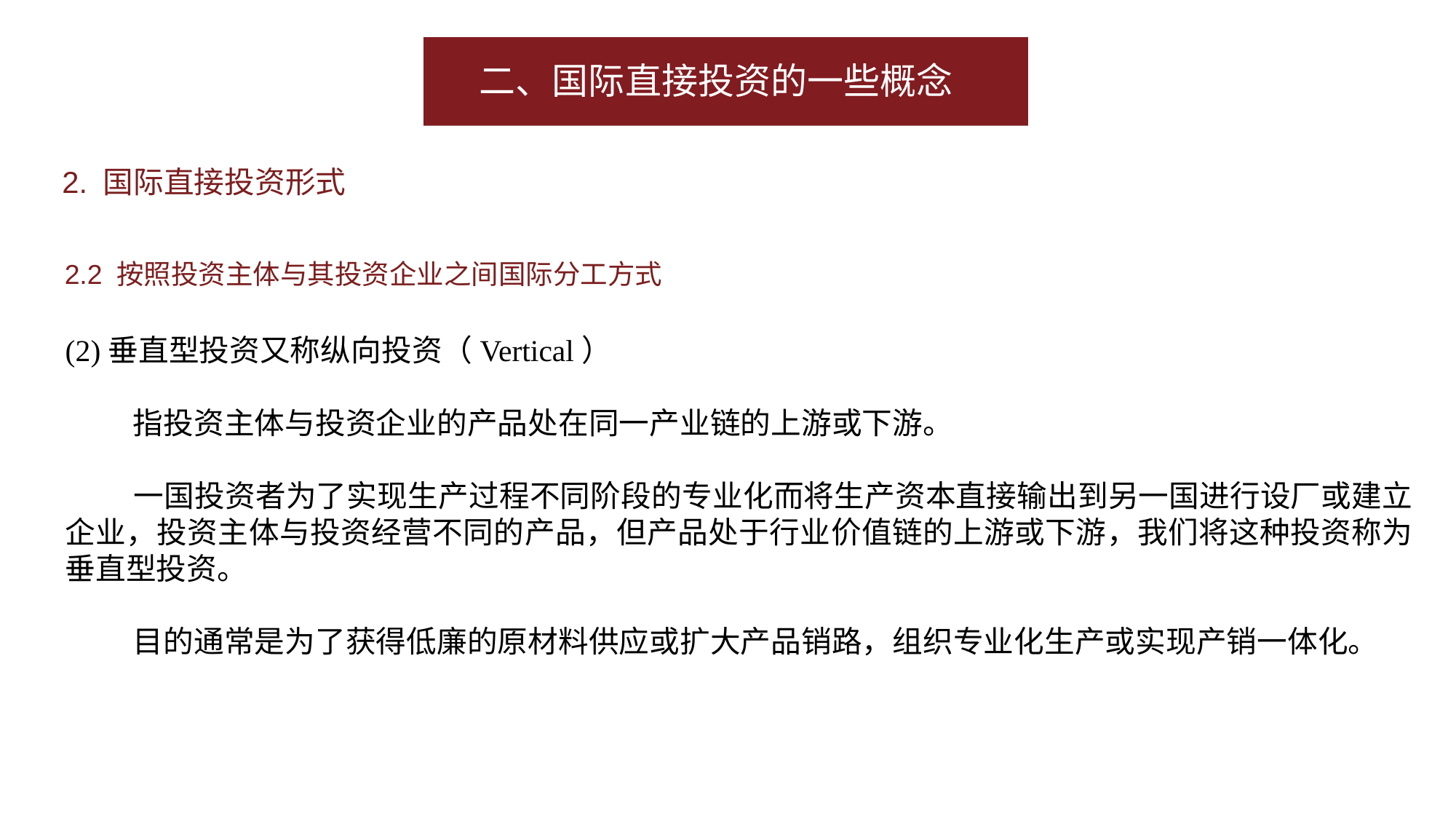

二、国际直接投资的一些概念
2. 国际直接投资形式
2.2 按照投资主体与其投资企业之间国际分工方式
(2)垂直型投资又称纵向投资（Vertical）

         指投资主体与投资企业的产品处在同一产业链的上游或下游。

         一国投资者为了实现生产过程不同阶段的专业化而将生产资本直接输出到另一国进行设厂或建立企业，投资主体与投资经营不同的产品，但产品处于行业价值链的上游或下游，我们将这种投资称为垂直型投资。

         目的通常是为了获得低廉的原材料供应或扩大产品销路，组织专业化生产或实现产销一体化。